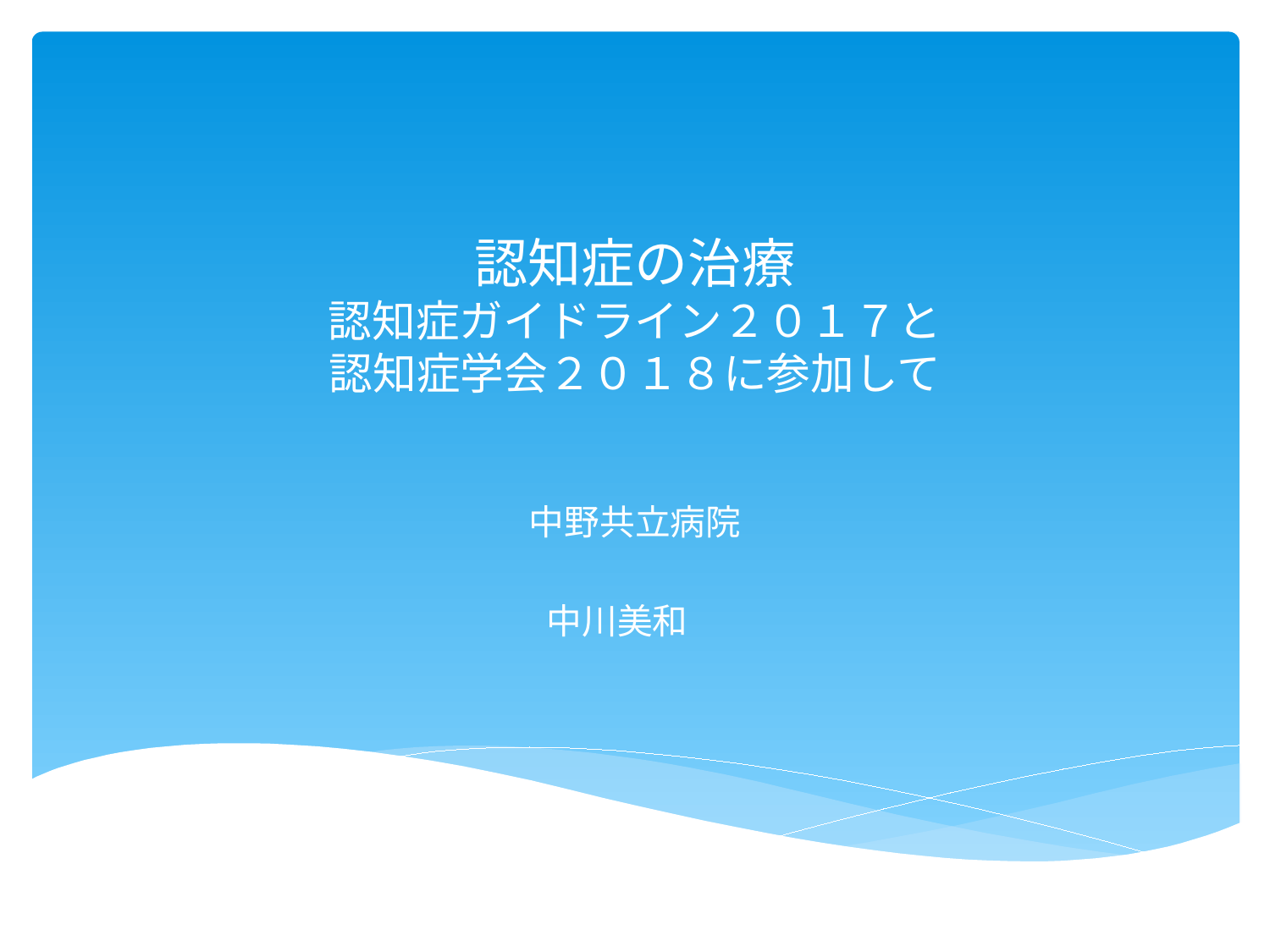

# 認知症の治療 認知症ガイドライン２０１７と 認知症学会２０１８に参加して
中野共立病院

中川美和